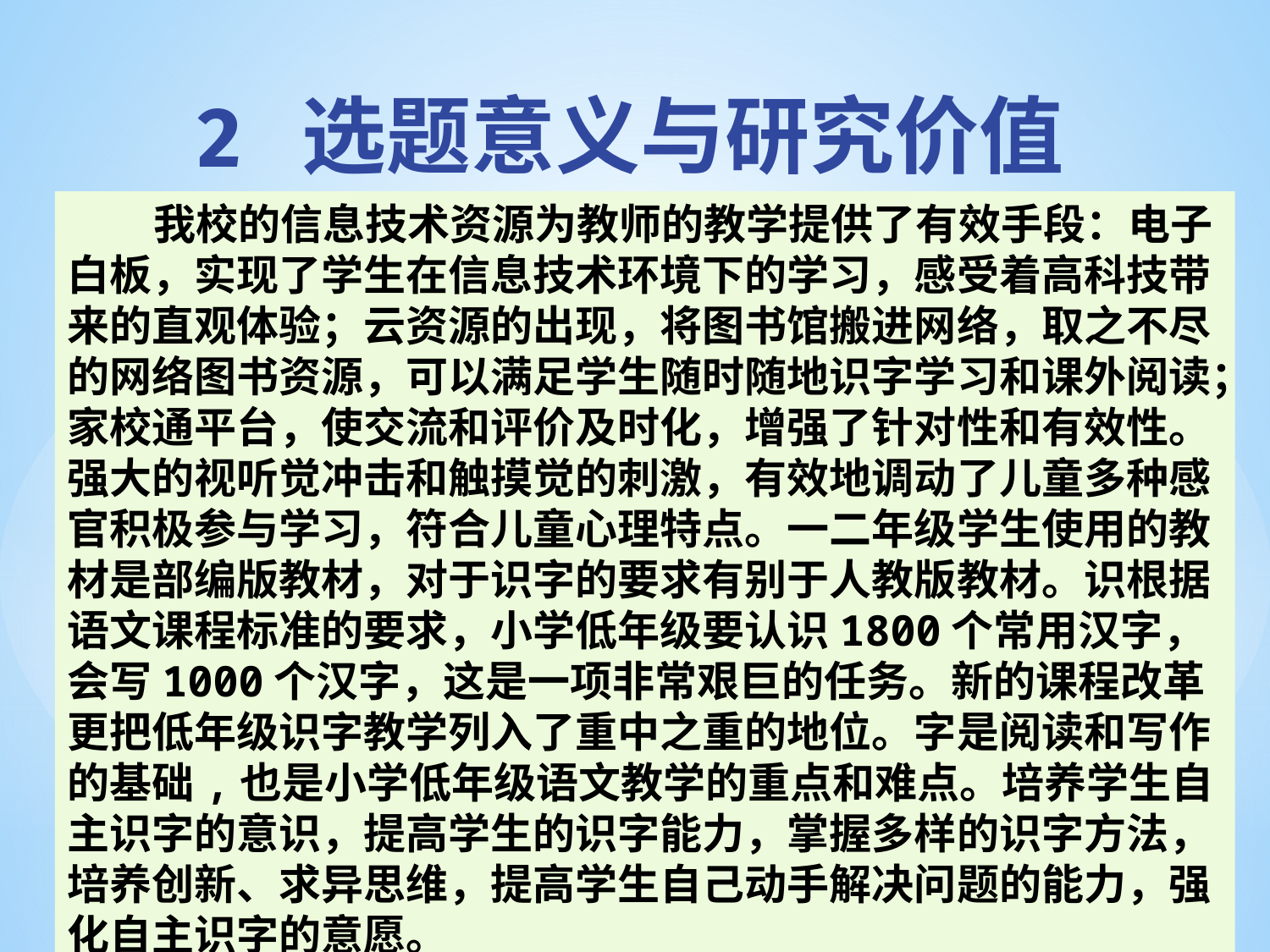

2  选题意义与研究价值
        我校的信息技术资源为教师的教学提供了有效手段：电子白板，实现了学生在信息技术环境下的学习，感受着高科技带来的直观体验；云资源的出现，将图书馆搬进网络，取之不尽的网络图书资源，可以满足学生随时随地识字学习和课外阅读；家校通平台，使交流和评价及时化，增强了针对性和有效性。强大的视听觉冲击和触摸觉的刺激，有效地调动了儿童多种感官积极参与学习，符合儿童心理特点。一二年级学生使用的教材是部编版教材，对于识字的要求有别于人教版教材。识根据语文课程标准的要求，小学低年级要认识1800个常用汉字，会写1000个汉字，这是一项非常艰巨的任务。新的课程改革更把低年级识字教学列入了重中之重的地位。字是阅读和写作的基础,也是小学低年级语文教学的重点和难点。培养学生自主识字的意识，提高学生的识字能力，掌握多样的识字方法，培养创新、求异思维，提高学生自己动手解决问题的能力，强化自主识字的意愿。